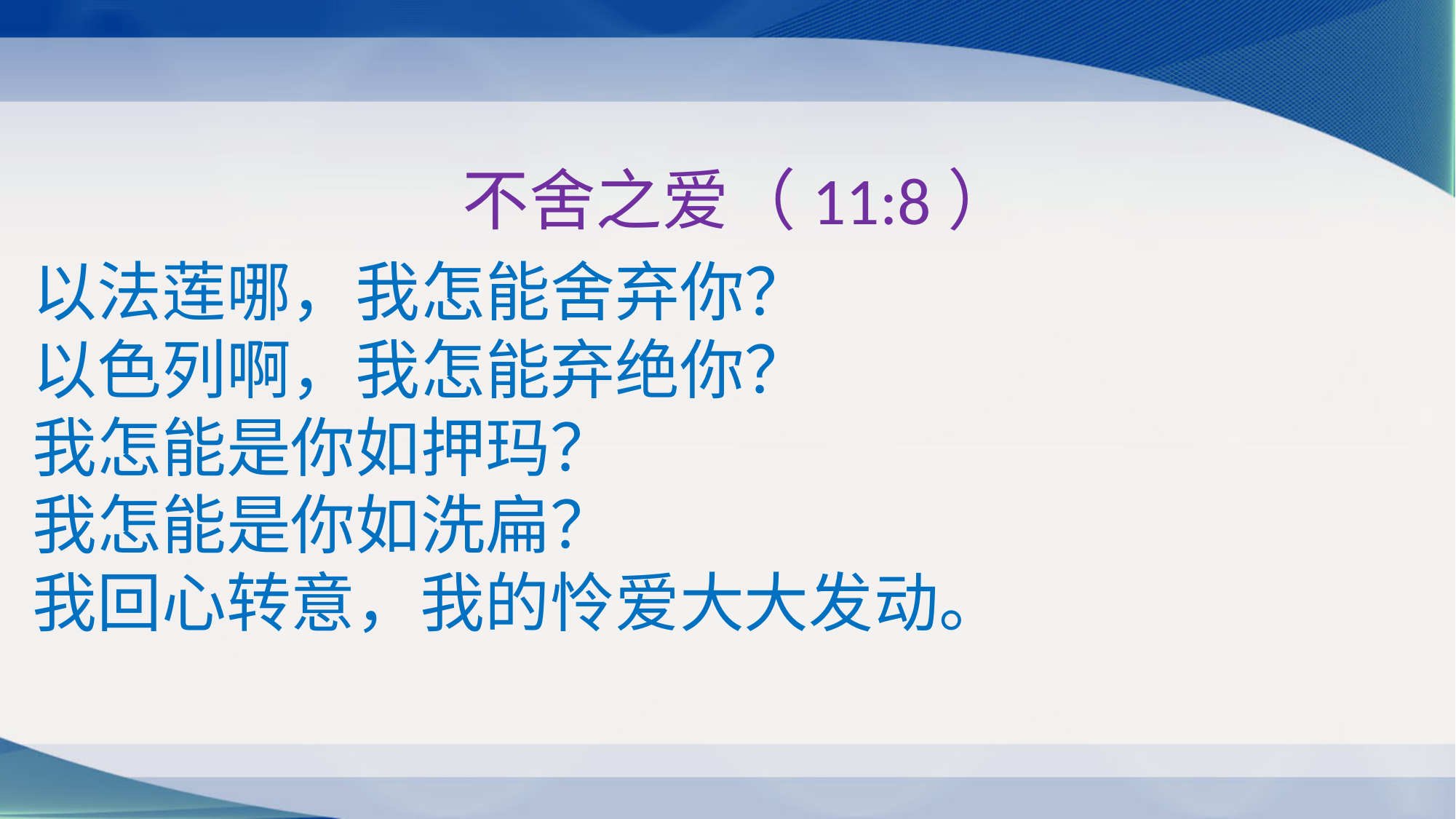

不舍之爱（11:8）
以法莲哪，我怎能舍弃你？
以色列啊，我怎能弃绝你？
我怎能是你如押玛？
我怎能是你如洗扁？
我回心转意，我的怜爱大大发动。